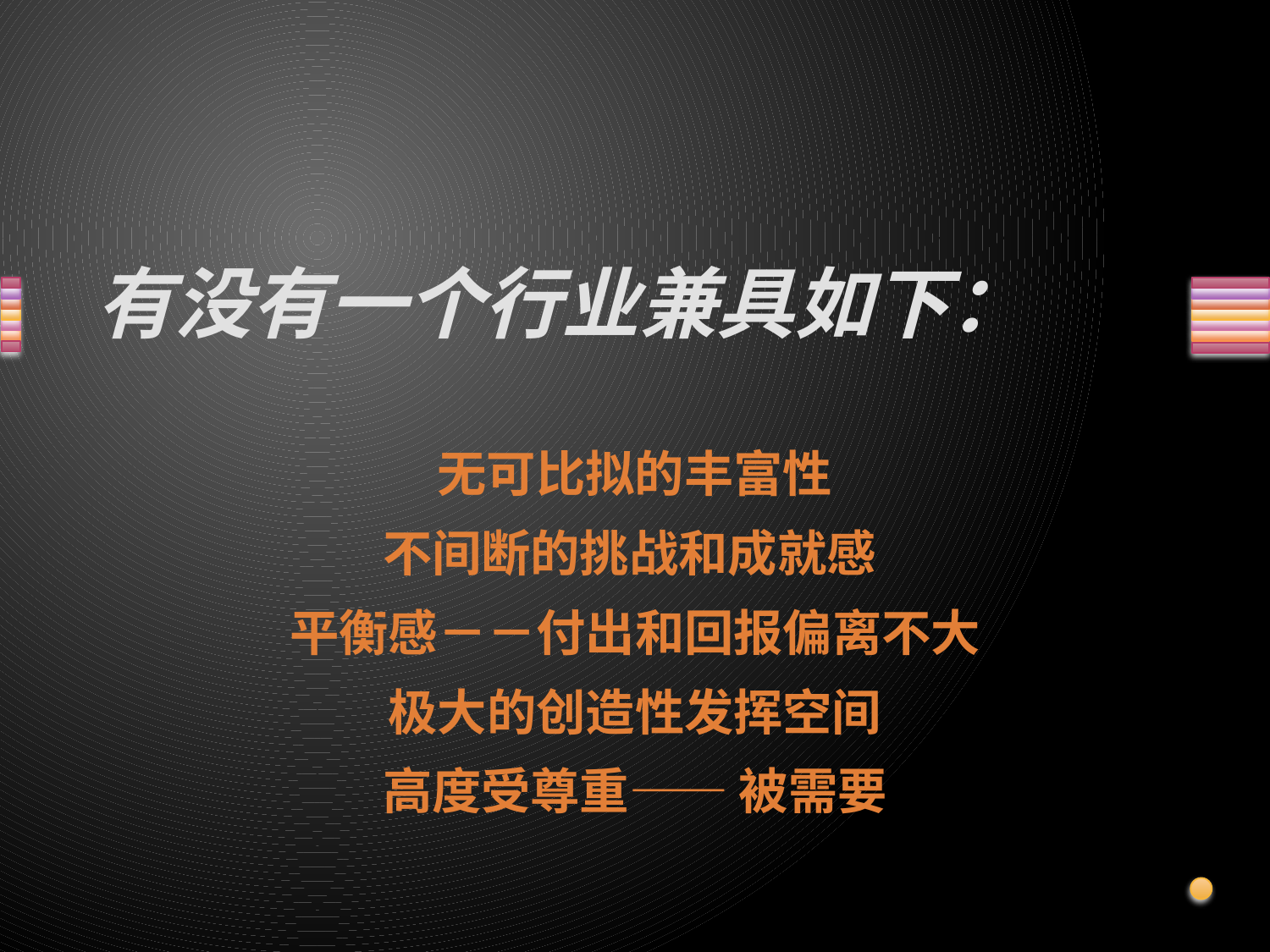

# 有没有一个行业兼具如下：
无可比拟的丰富性
不间断的挑战和成就感
平衡感－－付出和回报偏离不大
极大的创造性发挥空间
高度受尊重—— 被需要